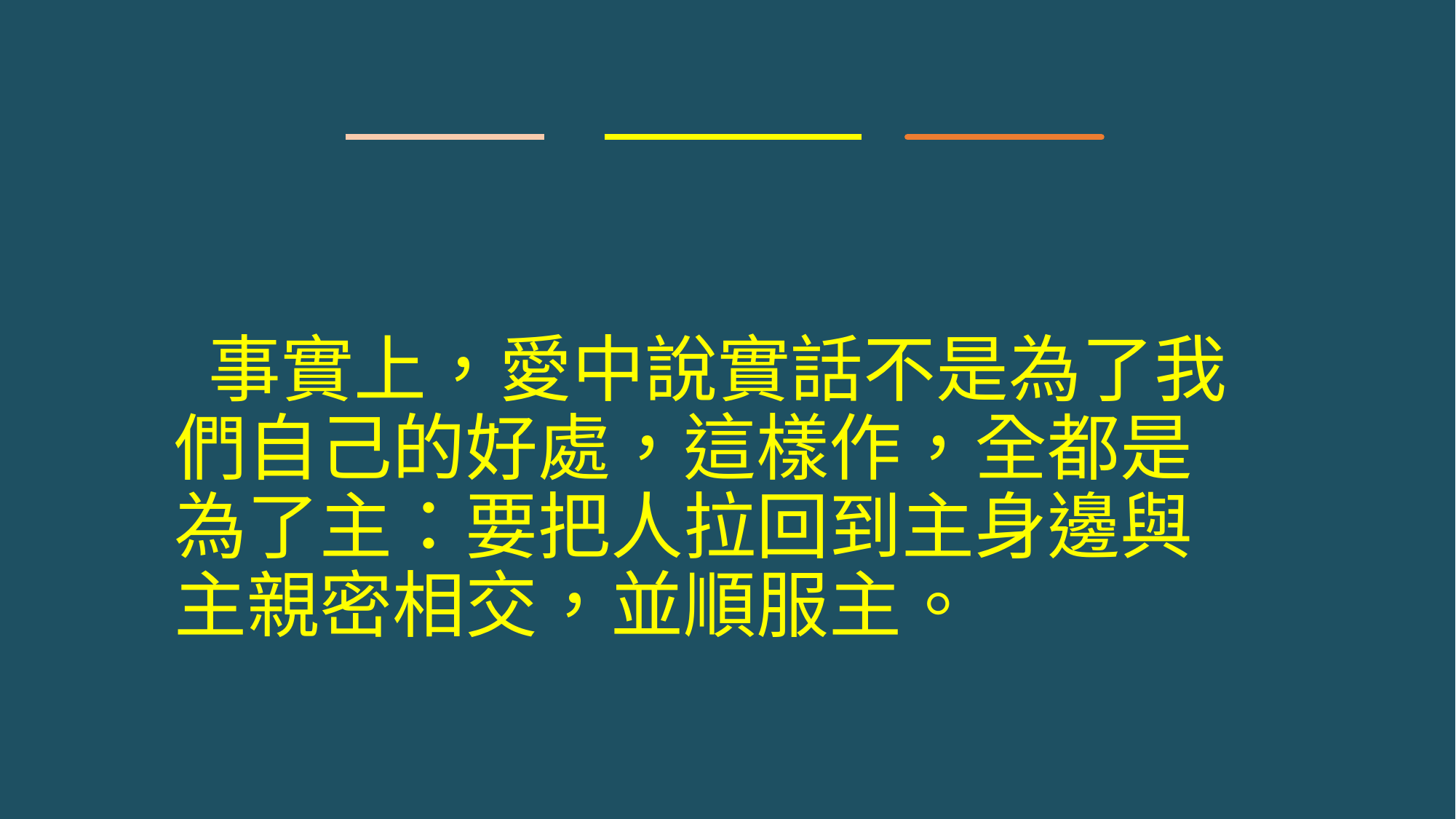

事實上，愛中說實話不是為了我們自己的好處，這樣作，全都是為了主：要把人拉回到主身邊與主親密相交，並順服主。